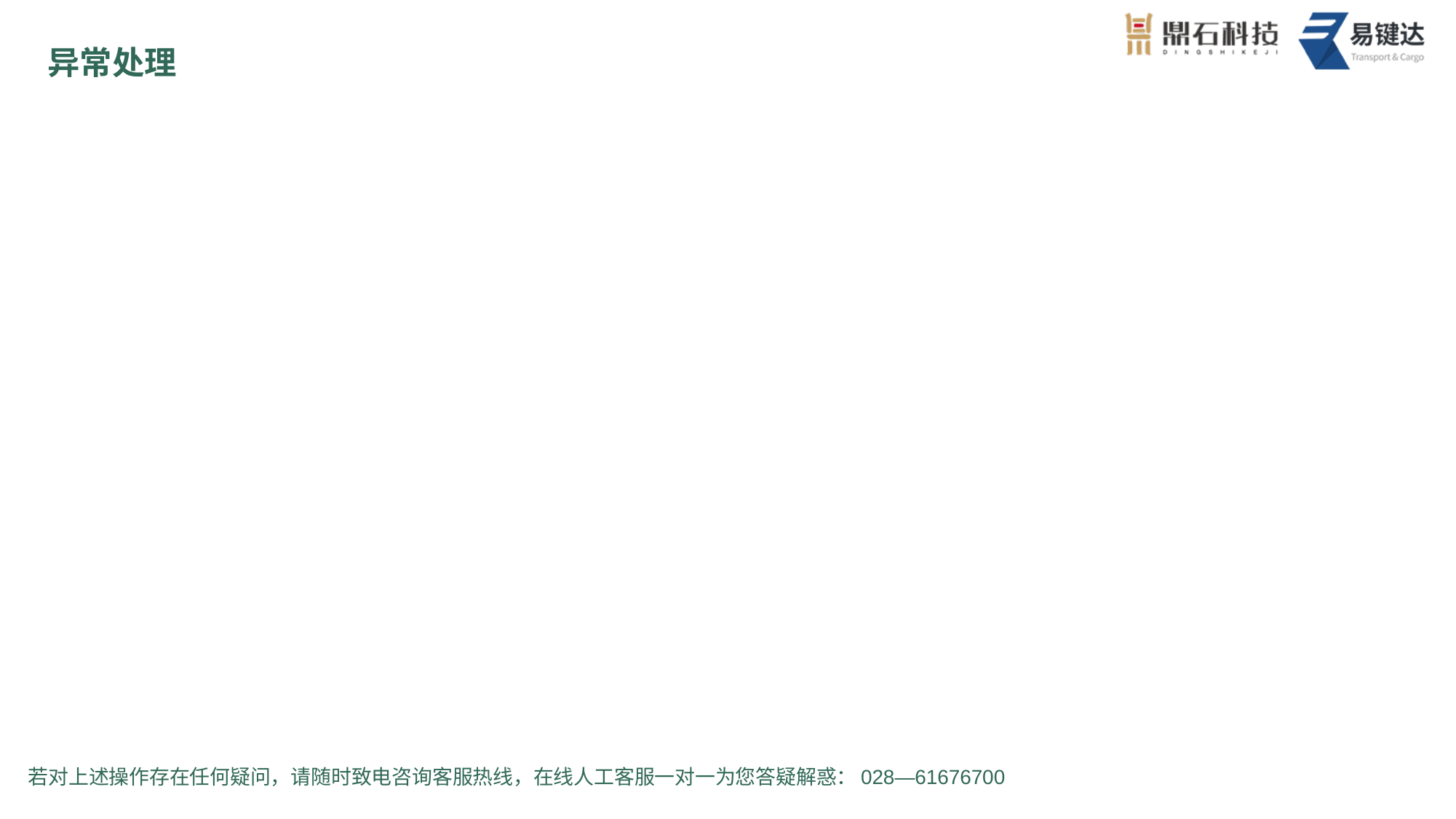

异常处理
若对上述操作存在任何疑问，请随时致电咨询客服热线，在线人工客服一对一为您答疑解惑：028—61676700